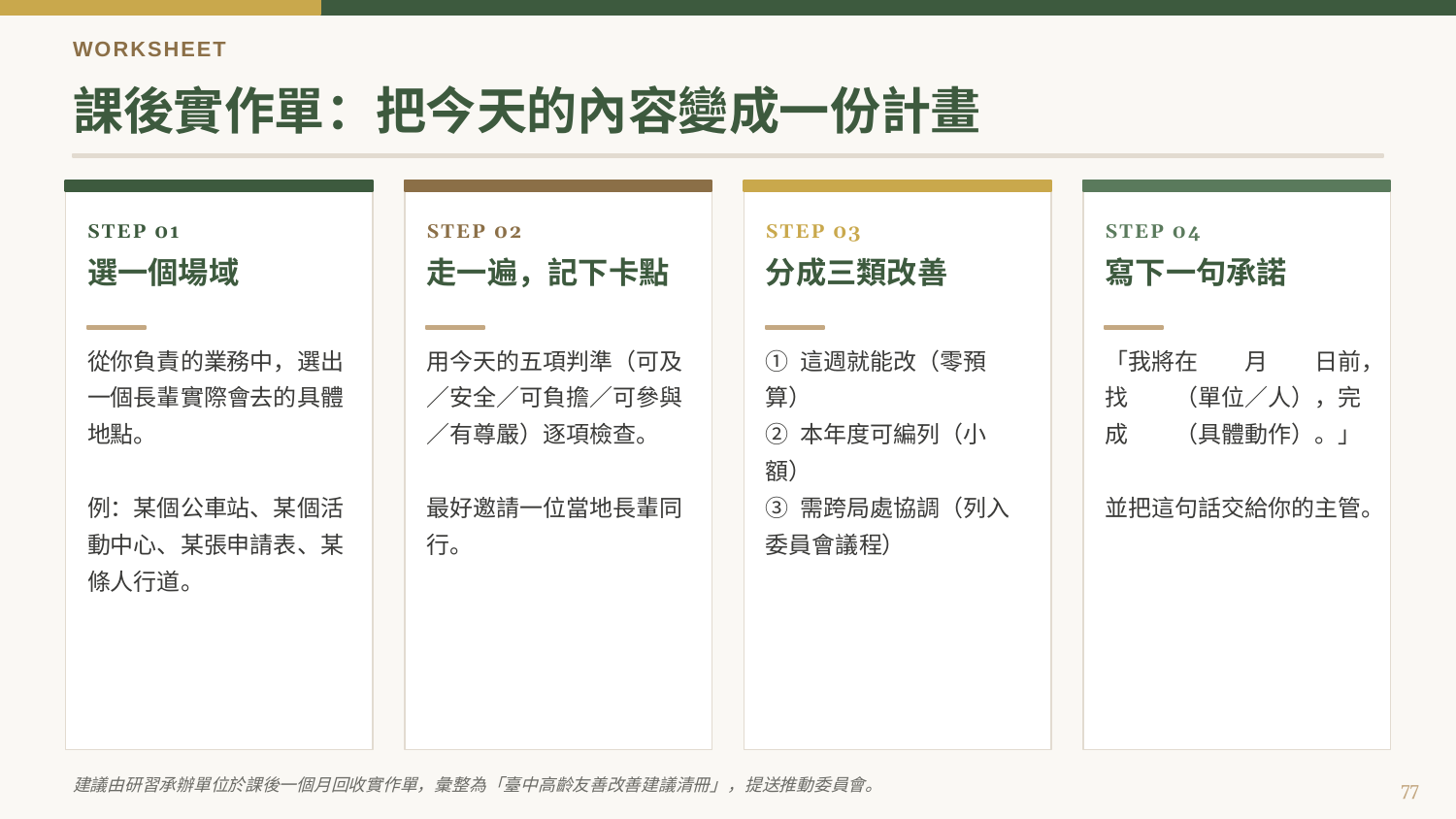

WORKSHEET
課後實作單：把今天的內容變成一份計畫

STEP 01
STEP 02
STEP 03
STEP 04
選一個場域
走一遍，記下卡點
分成三類改善
寫下一句承諾

從你負責的業務中，選出一個長輩實際會去的具體地點。

例：某個公車站、某個活動中心、某張申請表、某條人行道。
用今天的五項判準（可及／安全／可負擔／可參與／有尊嚴）逐項檢查。

最好邀請一位當地長輩同行。
① 這週就能改（零預算）
② 本年度可編列（小額）
③ 需跨局處協調（列入委員會議程）
「我將在　　月　　日前，找　　（單位／人），完成　　（具體動作）。」

並把這句話交給你的主管。
建議由研習承辦單位於課後一個月回收實作單，彙整為「臺中高齡友善改善建議清冊」，提送推動委員會。
77